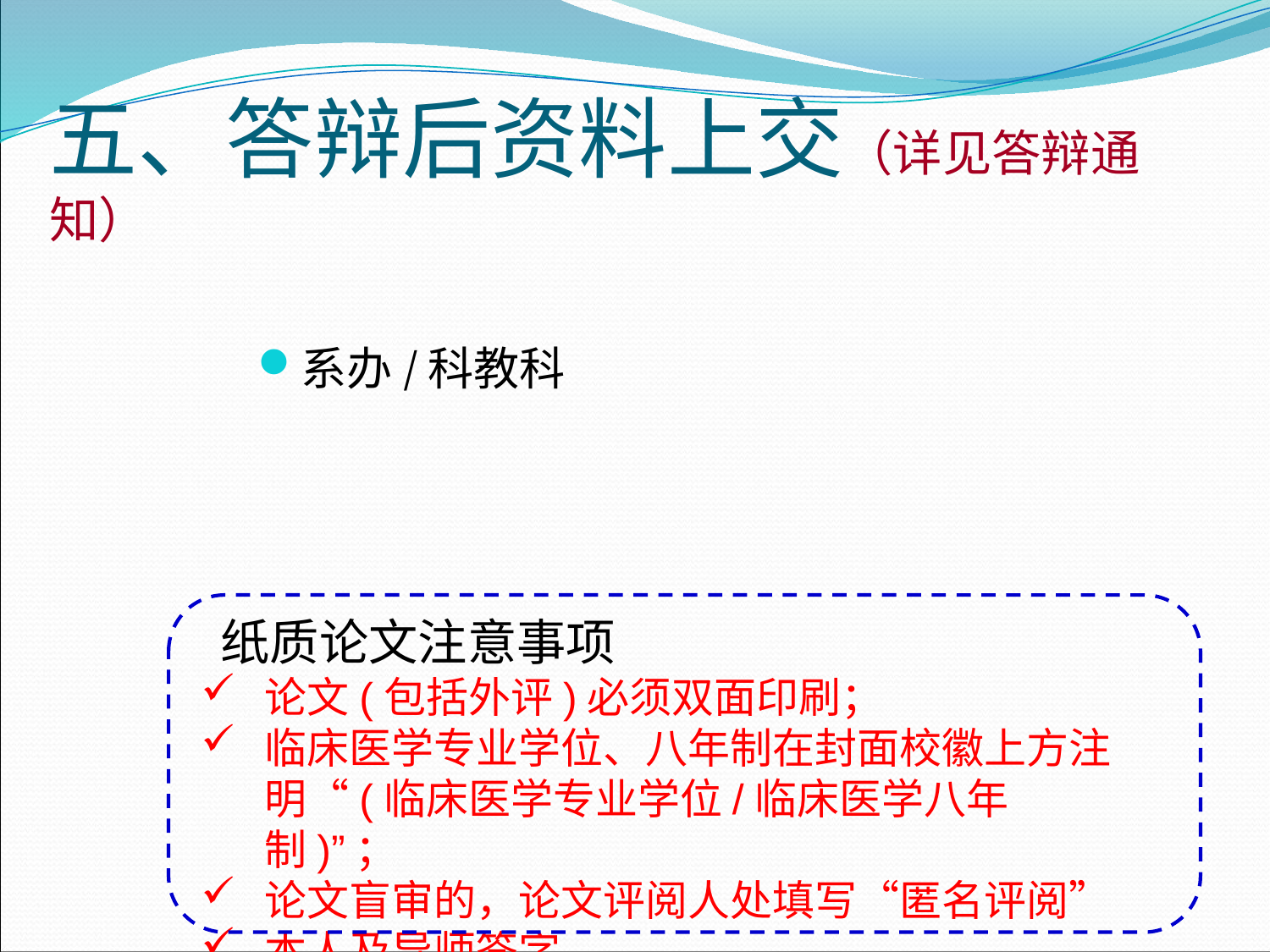

# 五、答辩后资料上交（详见答辩通知）
系办/科教科

纸质论文注意事项
论文(包括外评)必须双面印刷；
临床医学专业学位、八年制在封面校徽上方注明“(临床医学专业学位/临床医学八年制)”；
论文盲审的，论文评阅人处填写“匿名评阅”
本人及导师签字